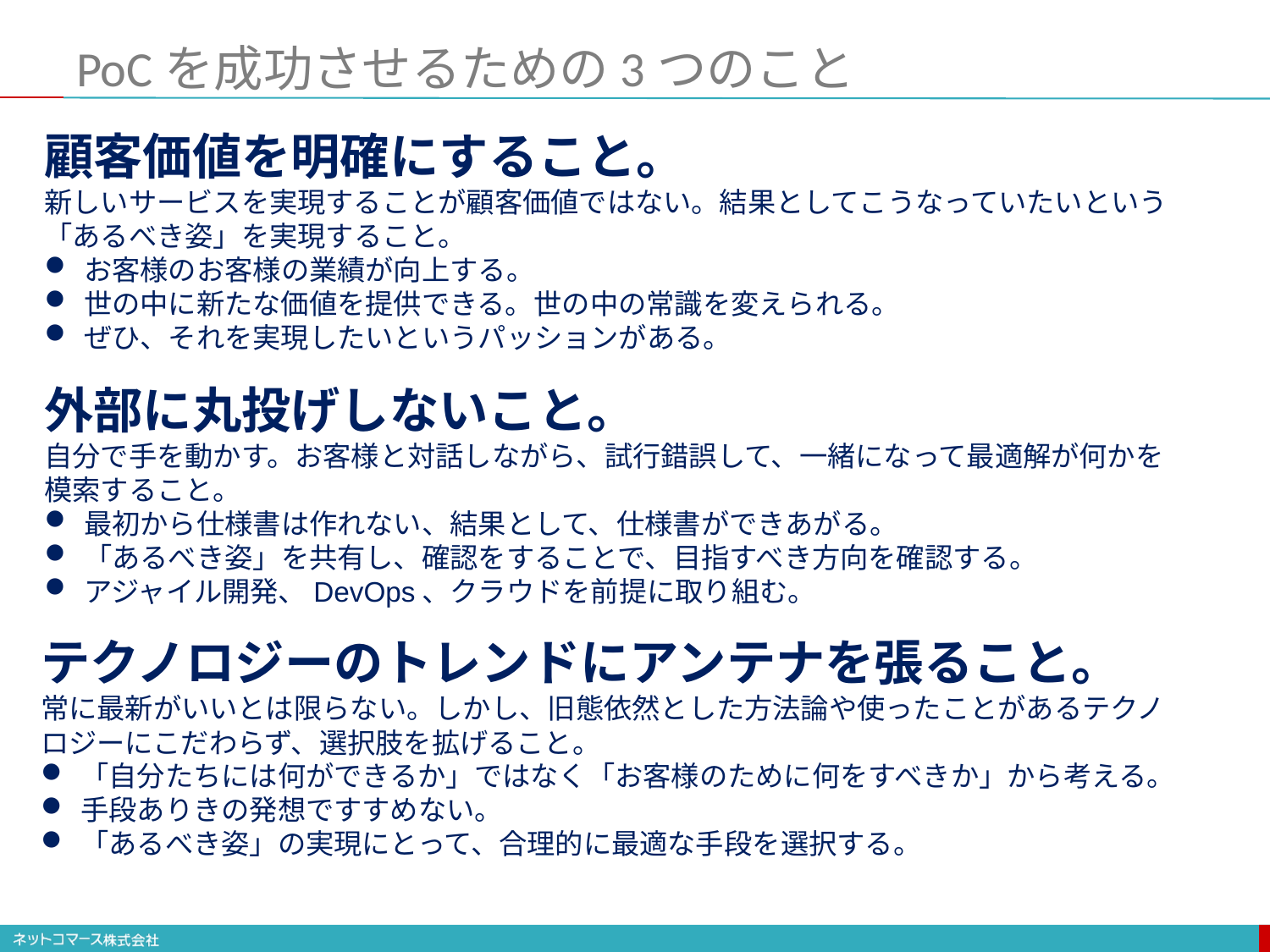

# PoCを成功させるための3つのこと
顧客価値を明確にすること。
新しいサービスを実現することが顧客価値ではない。結果としてこうなっていたいという「あるべき姿」を実現すること。
お客様のお客様の業績が向上する。
世の中に新たな価値を提供できる。世の中の常識を変えられる。
ぜひ、それを実現したいというパッションがある。
外部に丸投げしないこと。
自分で手を動かす。お客様と対話しながら、試行錯誤して、一緒になって最適解が何かを模索すること。
最初から仕様書は作れない、結果として、仕様書ができあがる。
「あるべき姿」を共有し、確認をすることで、目指すべき方向を確認する。
アジャイル開発、DevOps、クラウドを前提に取り組む。
テクノロジーのトレンドにアンテナを張ること。
常に最新がいいとは限らない。しかし、旧態依然とした方法論や使ったことがあるテクノロジーにこだわらず、選択肢を拡げること。
「自分たちには何ができるか」ではなく「お客様のために何をすべきか」から考える。
手段ありきの発想ですすめない。
「あるべき姿」の実現にとって、合理的に最適な手段を選択する。